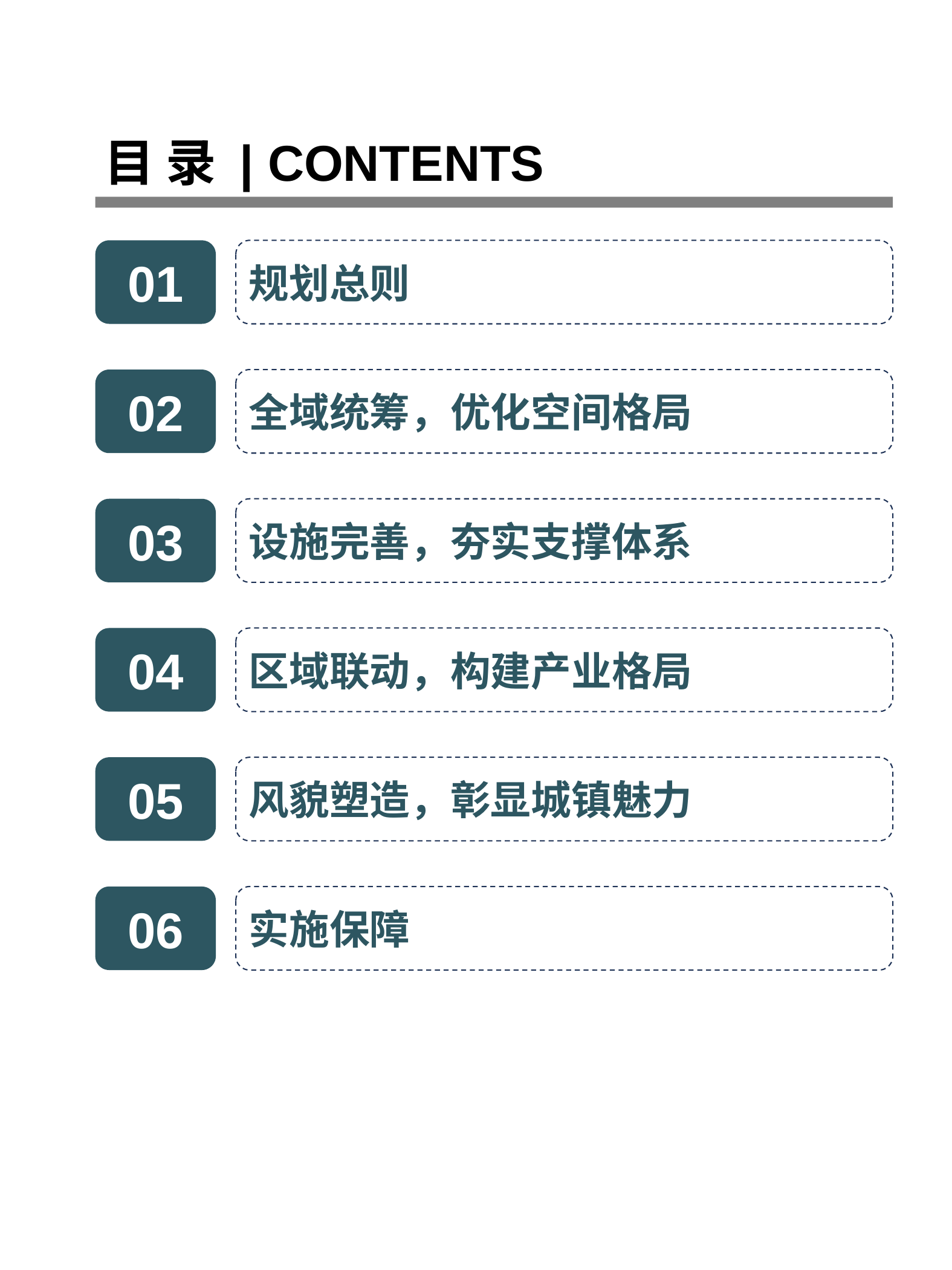

目 录 | CONTENTS

01
规划总则
02
全域统筹，优化空间格局
03
设施完善，夯实支撑体系
04
区域联动，构建产业格局
05
风貌塑造，彰显城镇魅力
06
实施保障